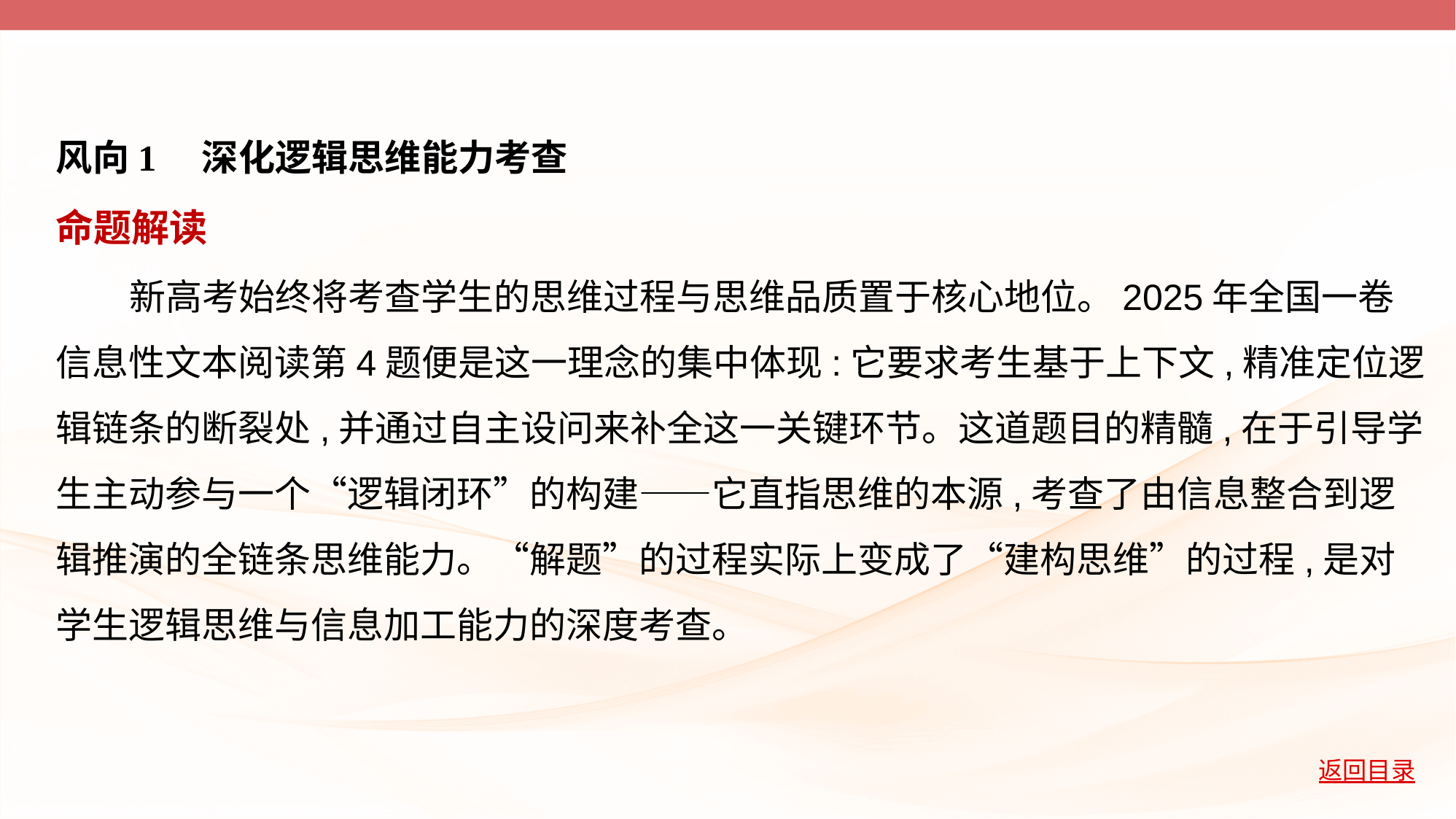

风向1　深化逻辑思维能力考查
命题解读
　　新高考始终将考查学生的思维过程与思维品质置于核心地位。2025年全国一卷
信息性文本阅读第4题便是这一理念的集中体现:它要求考生基于上下文,精准定位逻
辑链条的断裂处,并通过自主设问来补全这一关键环节。这道题目的精髓,在于引导学
生主动参与一个“逻辑闭环”的构建——它直指思维的本源,考查了由信息整合到逻
辑推演的全链条思维能力。“解题”的过程实际上变成了“建构思维”的过程,是对
学生逻辑思维与信息加工能力的深度考查。